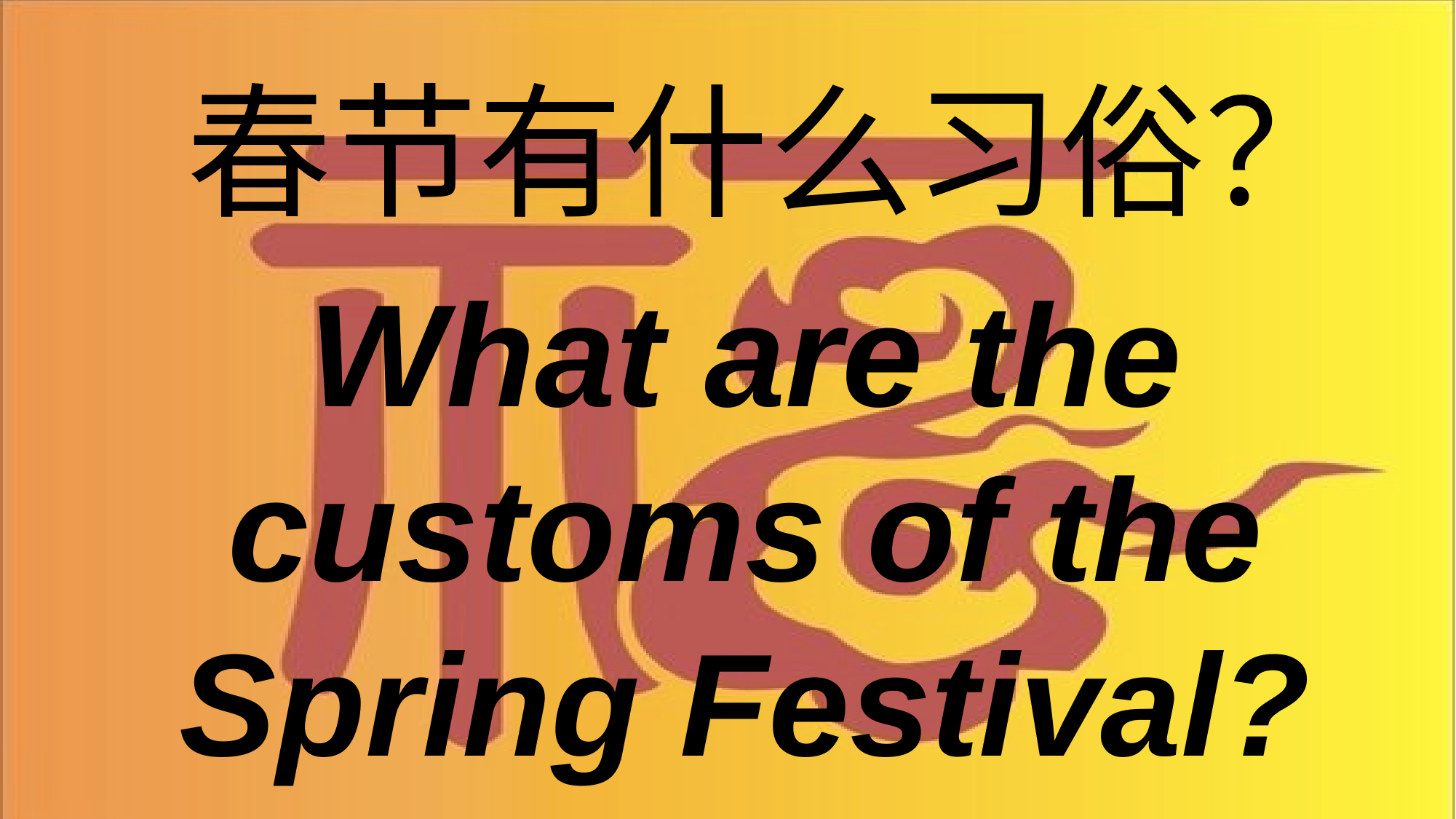

# 春节有什么习俗？
What are the customs of the Spring Festival?